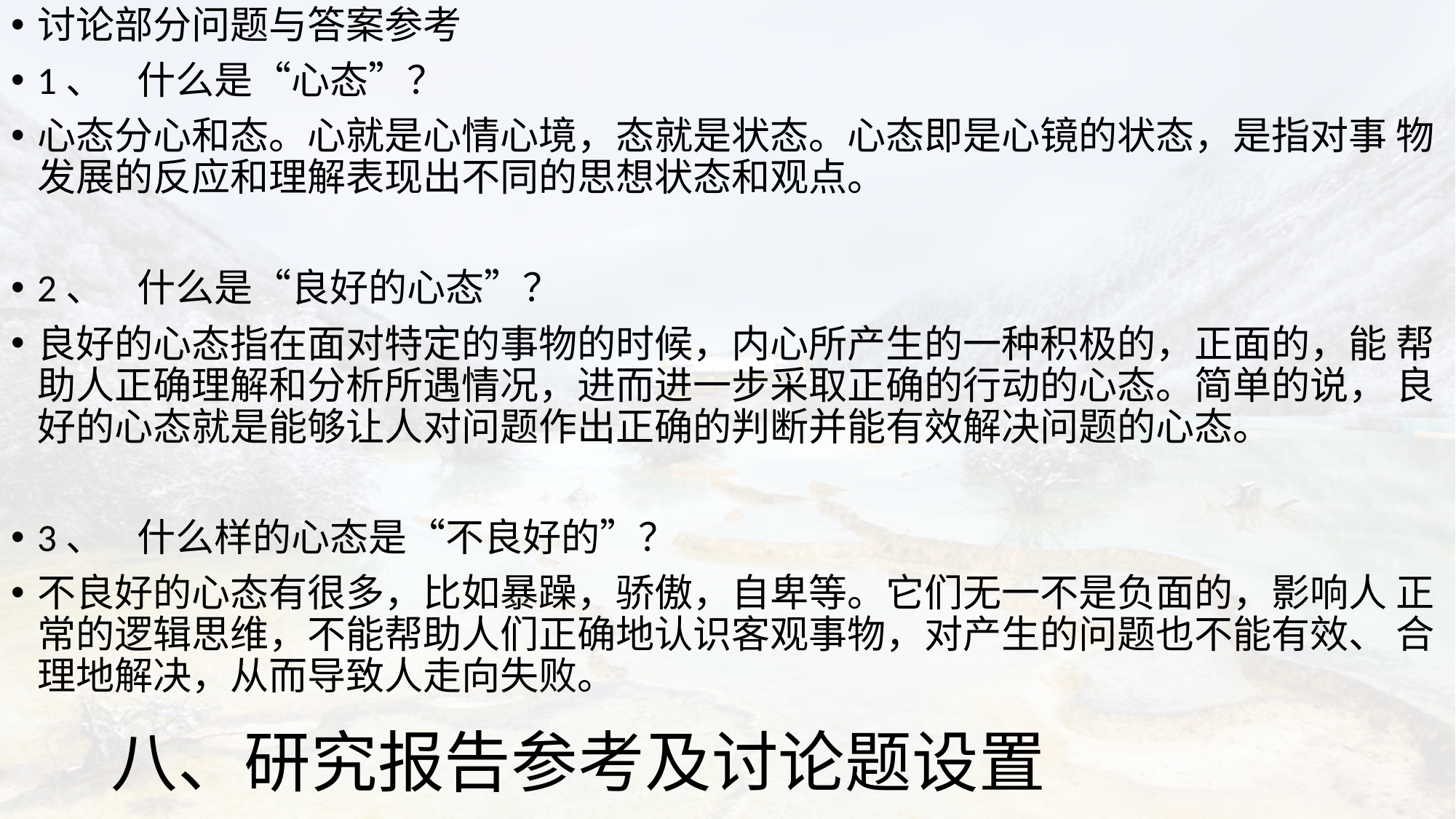

讨论部分问题与答案参考
1、	什么是“心态”？
心态分心和态。心就是心情心境，态就是状态。心态即是心镜的状态，是指对事 物发展的反应和理解表现出不同的思想状态和观点。

2、	什么是“良好的心态”？
良好的心态指在面对特定的事物的时候，内心所产生的一种积极的，正面的，能 帮助人正确理解和分析所遇情况，进而进一步采取正确的行动的心态。简单的说， 良好的心态就是能够让人对问题作出正确的判断并能有效解决问题的心态。

3、	什么样的心态是“不良好的”？
不良好的心态有很多，比如暴躁，骄傲，自卑等。它们无一不是负面的，影响人 正常的逻辑思维，不能帮助人们正确地认识客观事物，对产生的问题也不能有效、 合理地解决，从而导致人走向失败。
# 八、研究报告参考及讨论题设置